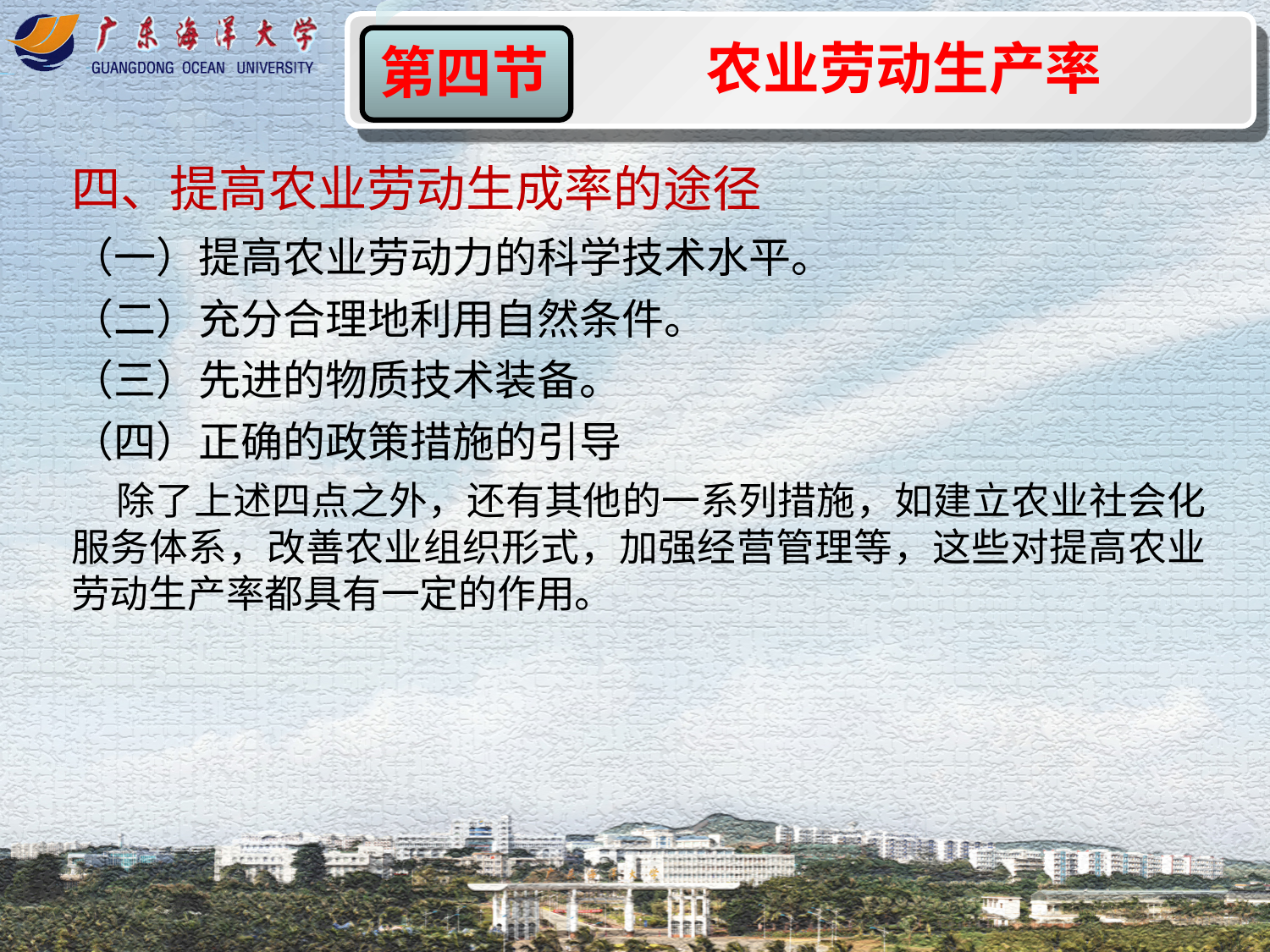

农业劳动生产率

第四节
四、提高农业劳动生成率的途径
（一）提高农业劳动力的科学技术水平。
（二）充分合理地利用自然条件。
（三）先进的物质技术装备。
（四）正确的政策措施的引导
    除了上述四点之外，还有其他的一系列措施，如建立农业社会化服务体系，改善农业组织形式，加强经营管理等，这些对提高农业劳动生产率都具有一定的作用。